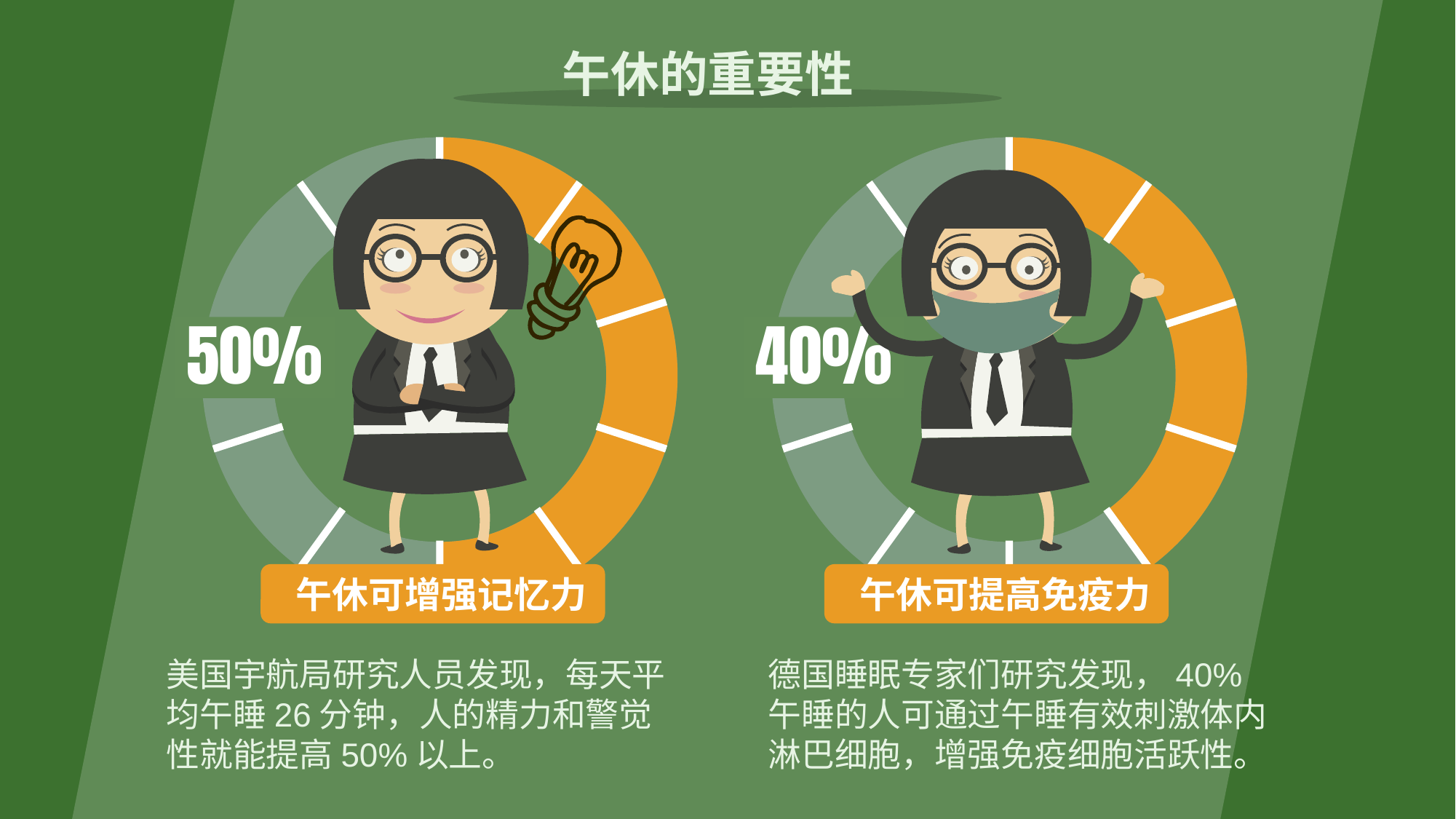

午休的重要性

50%

40%

 午休可增强记忆力
 午休可提高免疫力
美国宇航局研究人员发现，每天平均午睡26分钟，人的精力和警觉性就能提高50%以上。
德国睡眠专家们研究发现，40%午睡的人可通过午睡有效刺激体内淋巴细胞，增强免疫细胞活跃性。